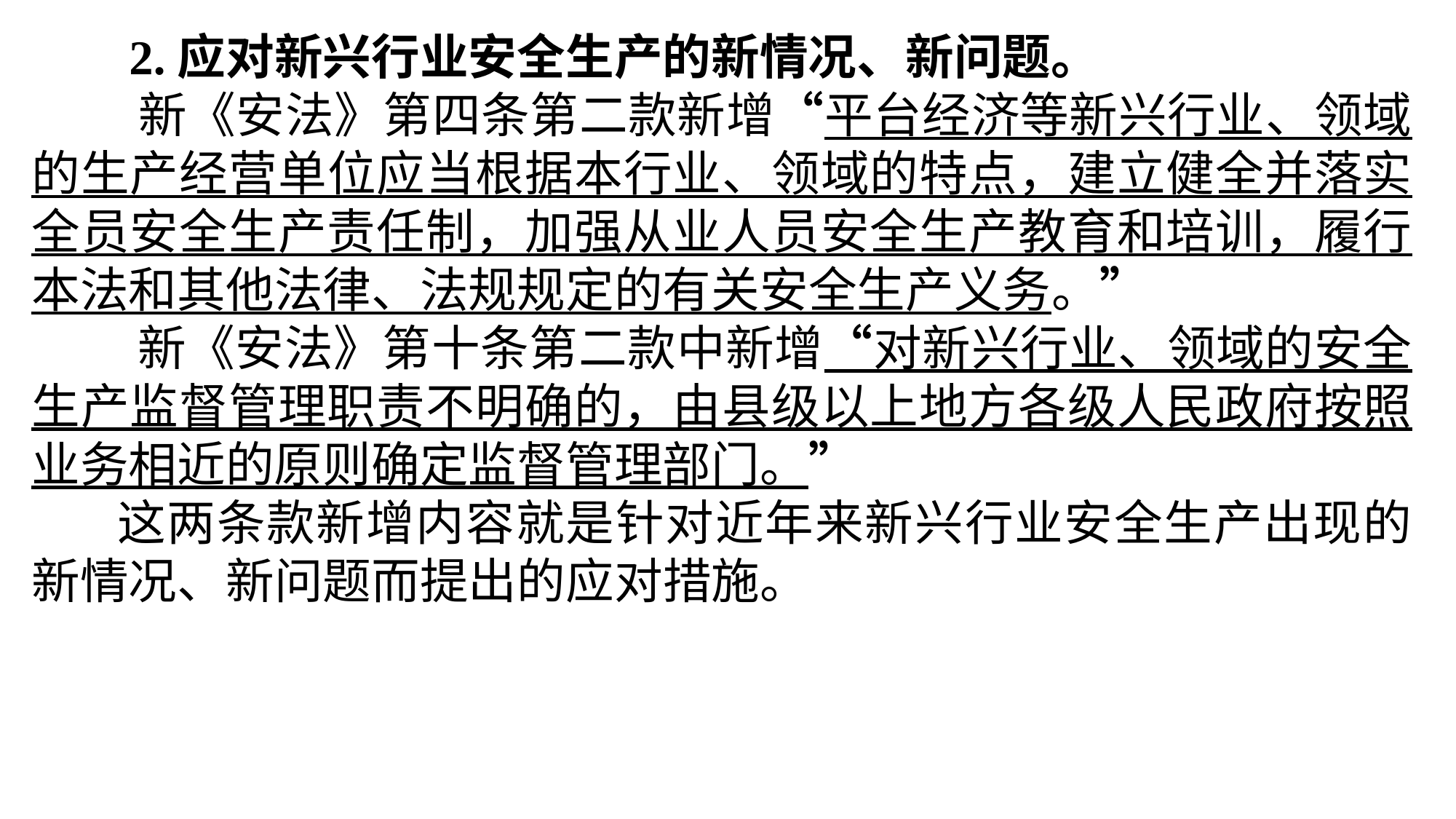

2.应对新兴行业安全生产的新情况、新问题。
    新《安法》第四条第二款新增“平台经济等新兴行业、领域的生产经营单位应当根据本行业、领域的特点，建立健全并落实全员安全生产责任制，加强从业人员安全生产教育和培训，履行本法和其他法律、法规规定的有关安全生产义务。”
    新《安法》第十条第二款中新增“对新兴行业、领域的安全生产监督管理职责不明确的，由县级以上地方各级人民政府按照业务相近的原则确定监督管理部门。”
  这两条款新增内容就是针对近年来新兴行业安全生产出现的新情况、新问题而提出的应对措施。